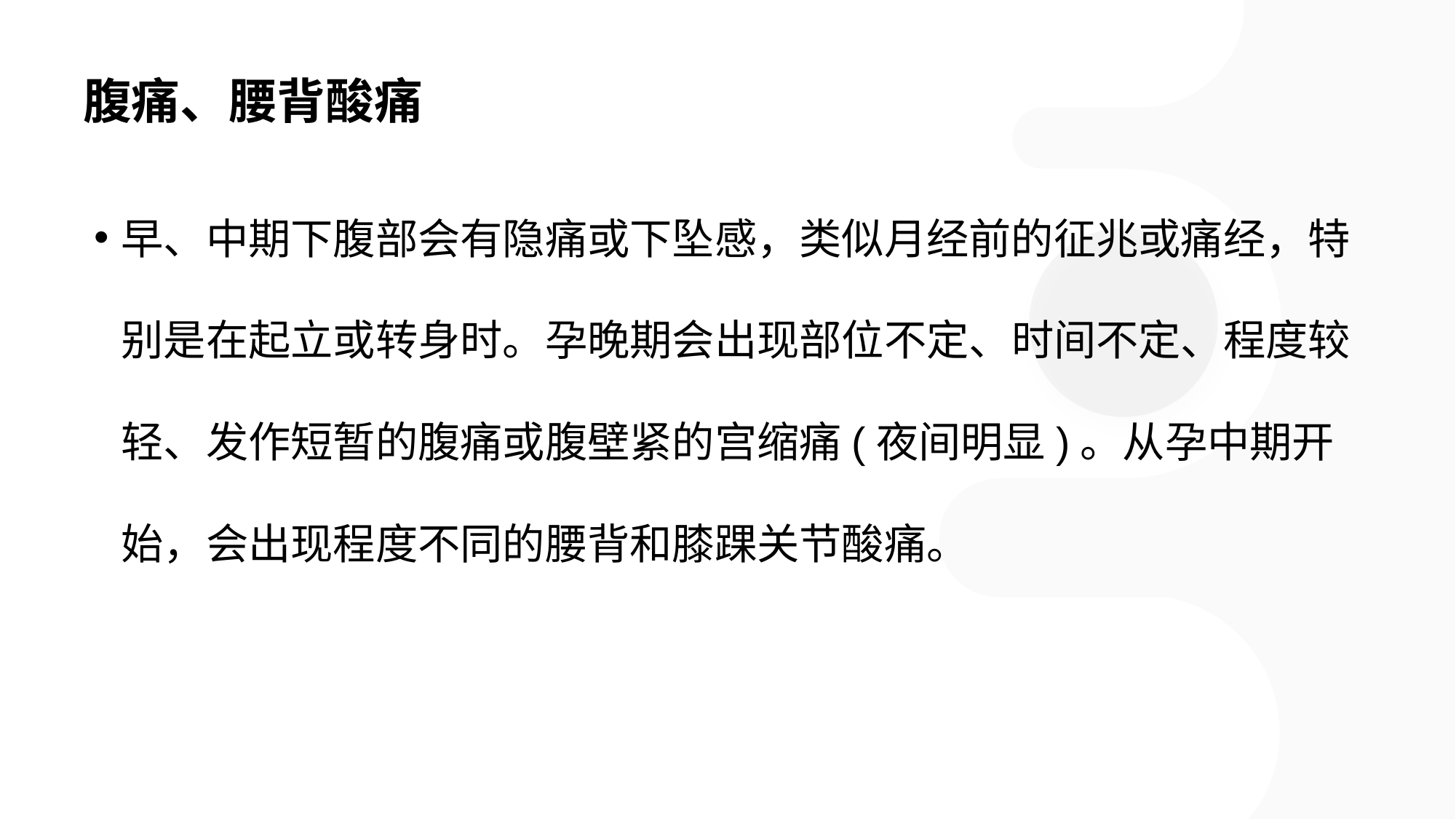

# 腹痛、腰背酸痛
早、中期下腹部会有隐痛或下坠感，类似月经前的征兆或痛经，特别是在起立或转身时。孕晚期会出现部位不定、时间不定、程度较轻、发作短暂的腹痛或腹壁紧的宫缩痛(夜间明显)。从孕中期开始，会出现程度不同的腰背和膝踝关节酸痛。